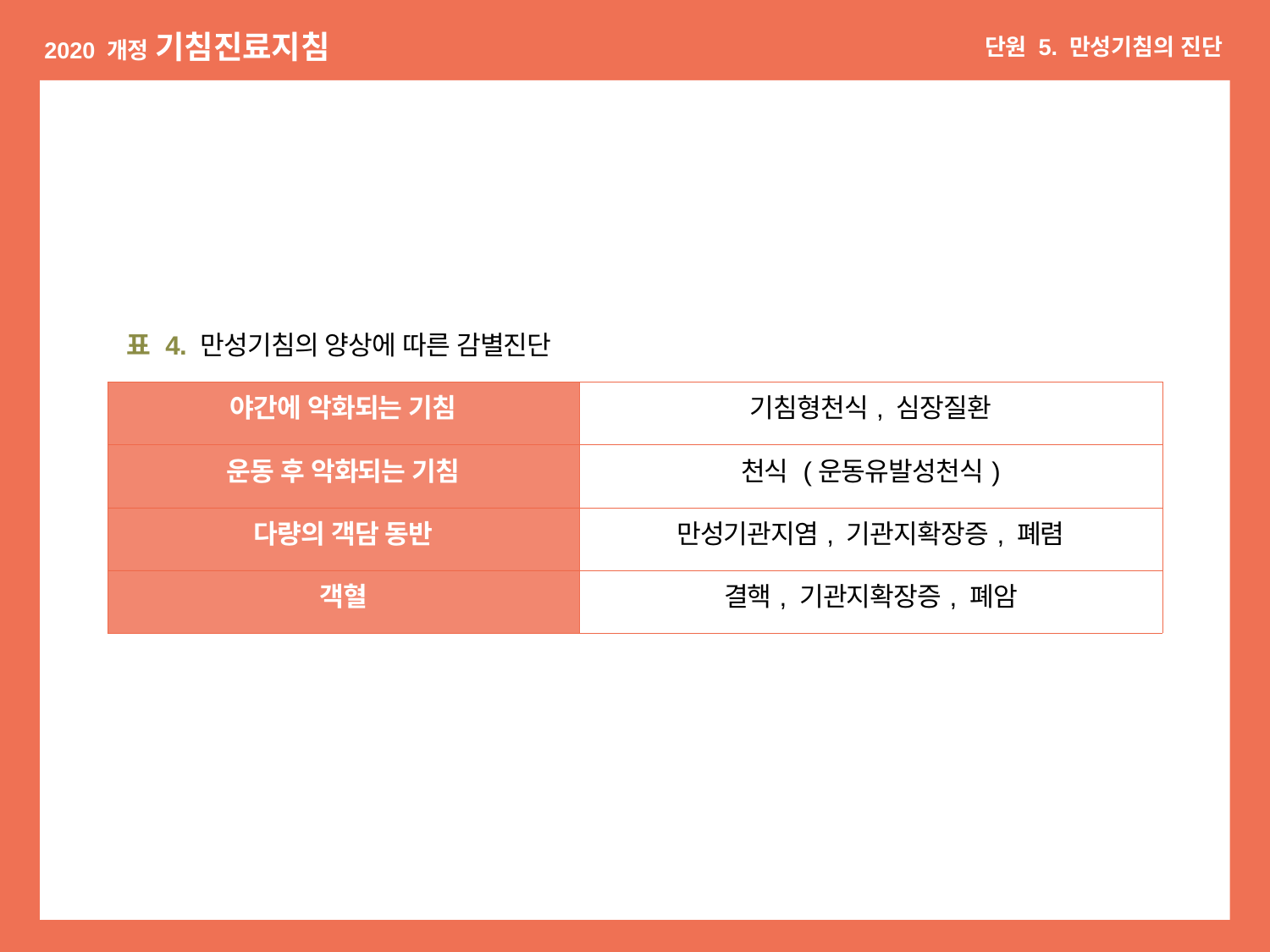

| 표 4. 만성기침의 양상에 따른 감별진단 |  |
| --- | --- |
| 야간에 악화되는 기침 | 기침형천식, 심장질환 |
| 운동 후 악화되는 기침 | 천식 (운동유발성천식) |
| 다량의 객담 동반 | 만성기관지염, 기관지확장증, 폐렴 |
| 객혈 | 결핵, 기관지확장증, 폐암 |